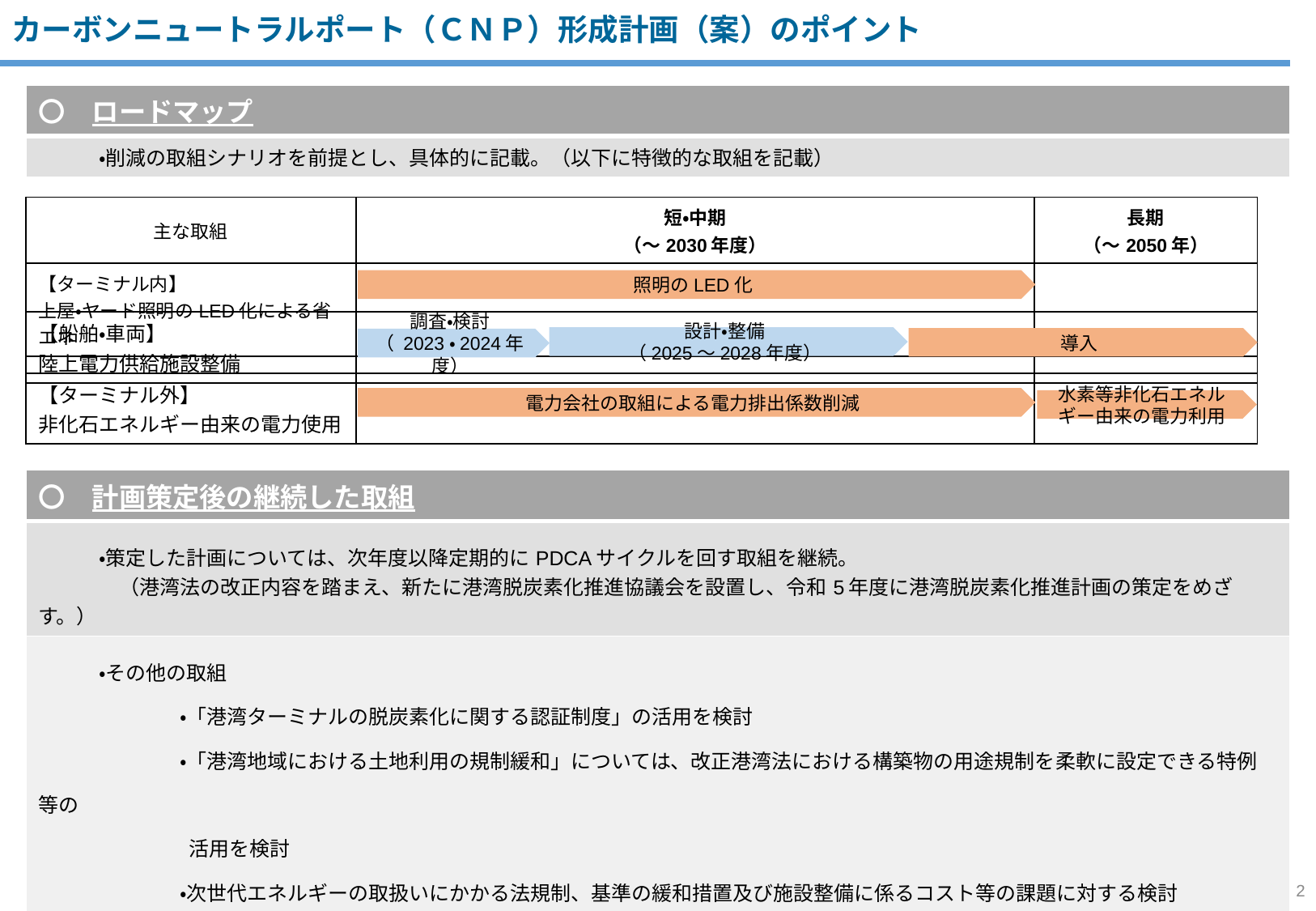

カーボンニュートラルポート（ＣＮＰ）形成計画（案）のポイント
| 〇　ロードマップ |
| --- |
| ・削減の取組シナリオを前提とし、具体的に記載。（以下に特徴的な取組を記載） |
| 主な取組 | 短・中期 （～2030年度） |  |  |  |  |  |  |  | 長期 （～2050年） |
| --- | --- | --- | --- | --- | --- | --- | --- | --- | --- |
| 【ターミナル内】 上屋・ヤード照明のLED化による省エネ |  |  |  |  |  |  |  |  |  |
照明のLED化
| 【船舶・車両】 陸上電力供給施設整備 |  |  |  |  |  |  |  |  |  |
| --- | --- | --- | --- | --- | --- | --- | --- | --- | --- |
設計・整備
（2025～2028年度）
導入
調査・検討
（ 2023・2024年度）
| 【ターミナル外】 非化石エネルギー由来の電力使用 |  |  |  |  |  |  |  |  |  |
| --- | --- | --- | --- | --- | --- | --- | --- | --- | --- |
電力会社の取組による電力排出係数削減
水素等非化石エネルギー由来の電力利用
| 〇　計画策定後の継続した取組 |
| --- |
| ・策定した計画については、次年度以降定期的にPDCAサイクルを回す取組を継続。 　　　　（港湾法の改正内容を踏まえ、新たに港湾脱炭素化推進協議会を設置し、令和5年度に港湾脱炭素化推進計画の策定をめざす。） |
| ・その他の取組 　　　　　　　・「港湾ターミナルの脱炭素化に関する認証制度」の活用を検討 　　　　　　　・「港湾地域における土地利用の規制緩和」については、改正港湾法における構築物の用途規制を柔軟に設定できる特例等の 　　　　　　　 活用を検討 　　　　　　　・次世代エネルギーの取扱いにかかる法規制、基準の緩和措置及び施設整備に係るコスト等の課題に対する検討 　　　　　　　・CNP形成計画の対象地区において土地売却等を行う際の脱炭素化への協力要請等 |
2